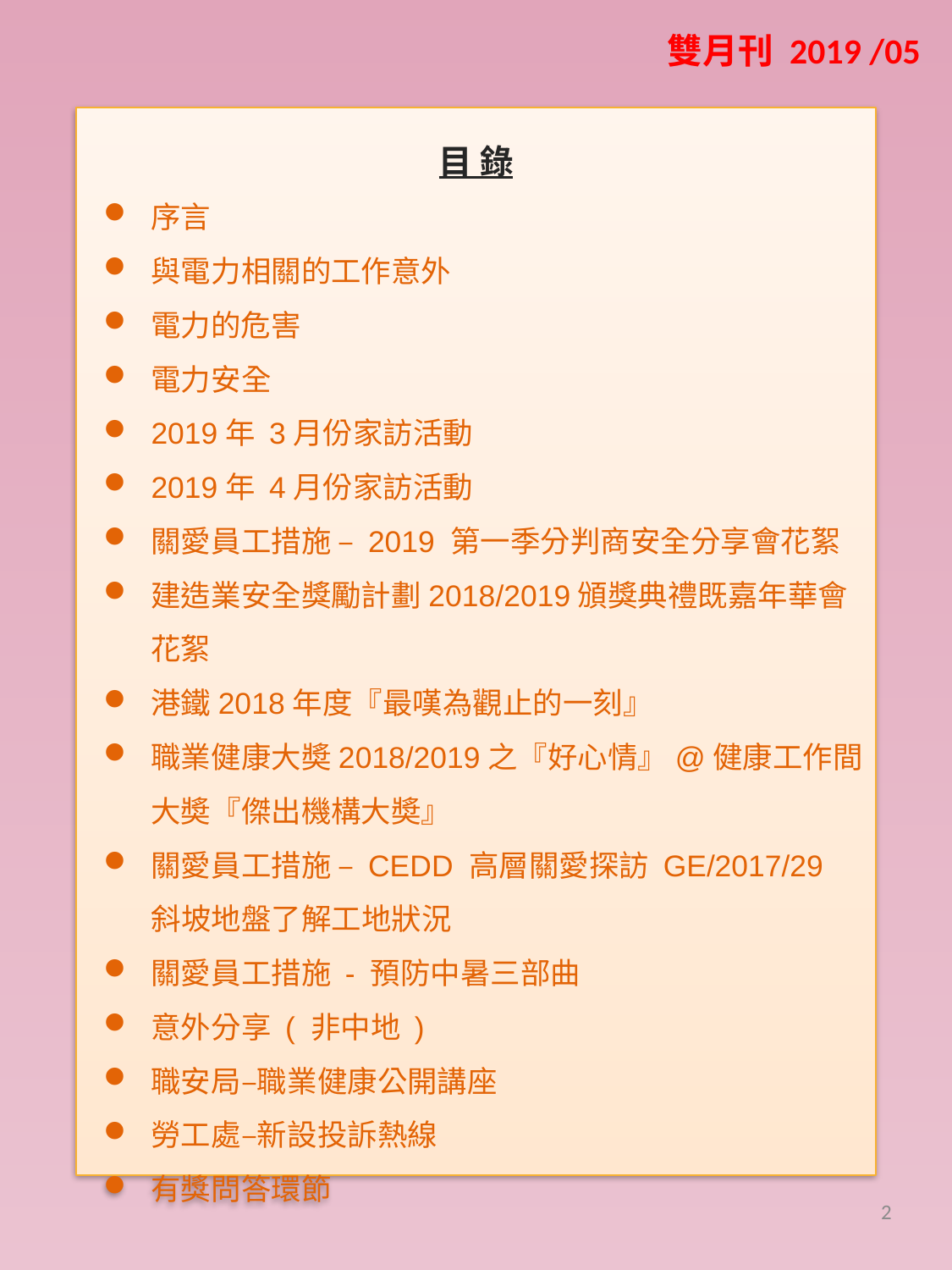

雙月刊 2019 /05
目 錄
序言
與電力相關的工作意外
電力的危害
電力安全
2019年 3月份家訪活動
2019年 4月份家訪活動
關愛員工措施 – 2019 第一季分判商安全分享會花絮
建造業安全獎勵計劃2018/2019頒獎典禮既嘉年華會花絮
港鐵2018年度『最嘆為觀止的一刻』
職業健康大奬2018/2019之『好心情』@健康工作間大奬『傑出機構大奬』
關愛員工措施 – CEDD 高層關愛探訪 GE/2017/29
      斜坡地盤了解工地狀況
關愛員工措施 - 預防中暑三部曲
意外分享 ( 非中地 )
職安局–職業健康公開講座
勞工處–新設投訴熱線
有獎問答環節
2